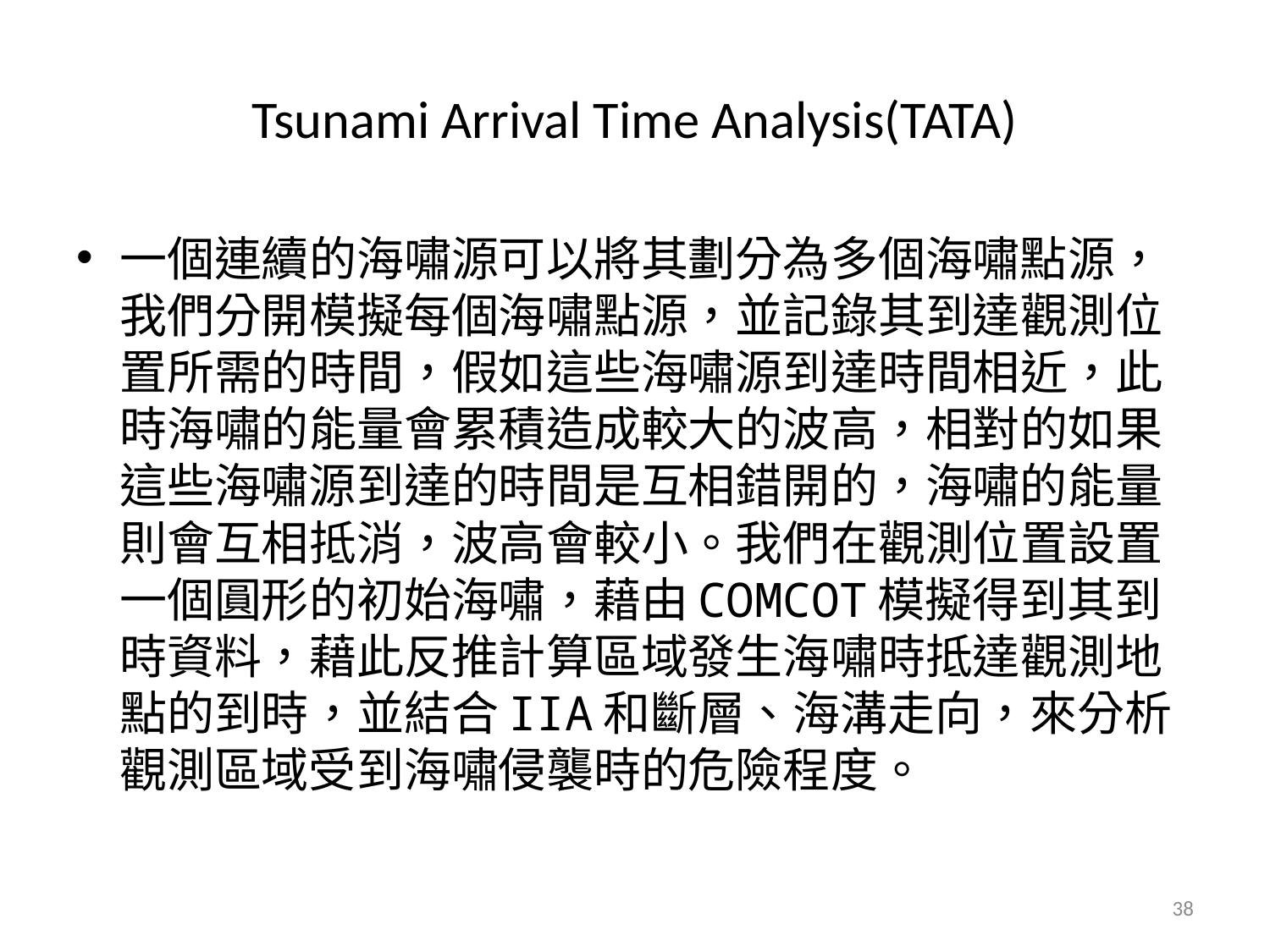

# Tsunami Arrival Time Analysis(TATA)
一個連續的海嘯源可以將其劃分為多個海嘯點源，我們分開模擬每個海嘯點源，並記錄其到達觀測位置所需的時間，假如這些海嘯源到達時間相近，此時海嘯的能量會累積造成較大的波高，相對的如果這些海嘯源到達的時間是互相錯開的，海嘯的能量則會互相抵消，波高會較小。我們在觀測位置設置一個圓形的初始海嘯，藉由COMCOT模擬得到其到時資料，藉此反推計算區域發生海嘯時抵達觀測地點的到時，並結合IIA和斷層、海溝走向，來分析觀測區域受到海嘯侵襲時的危險程度。
38